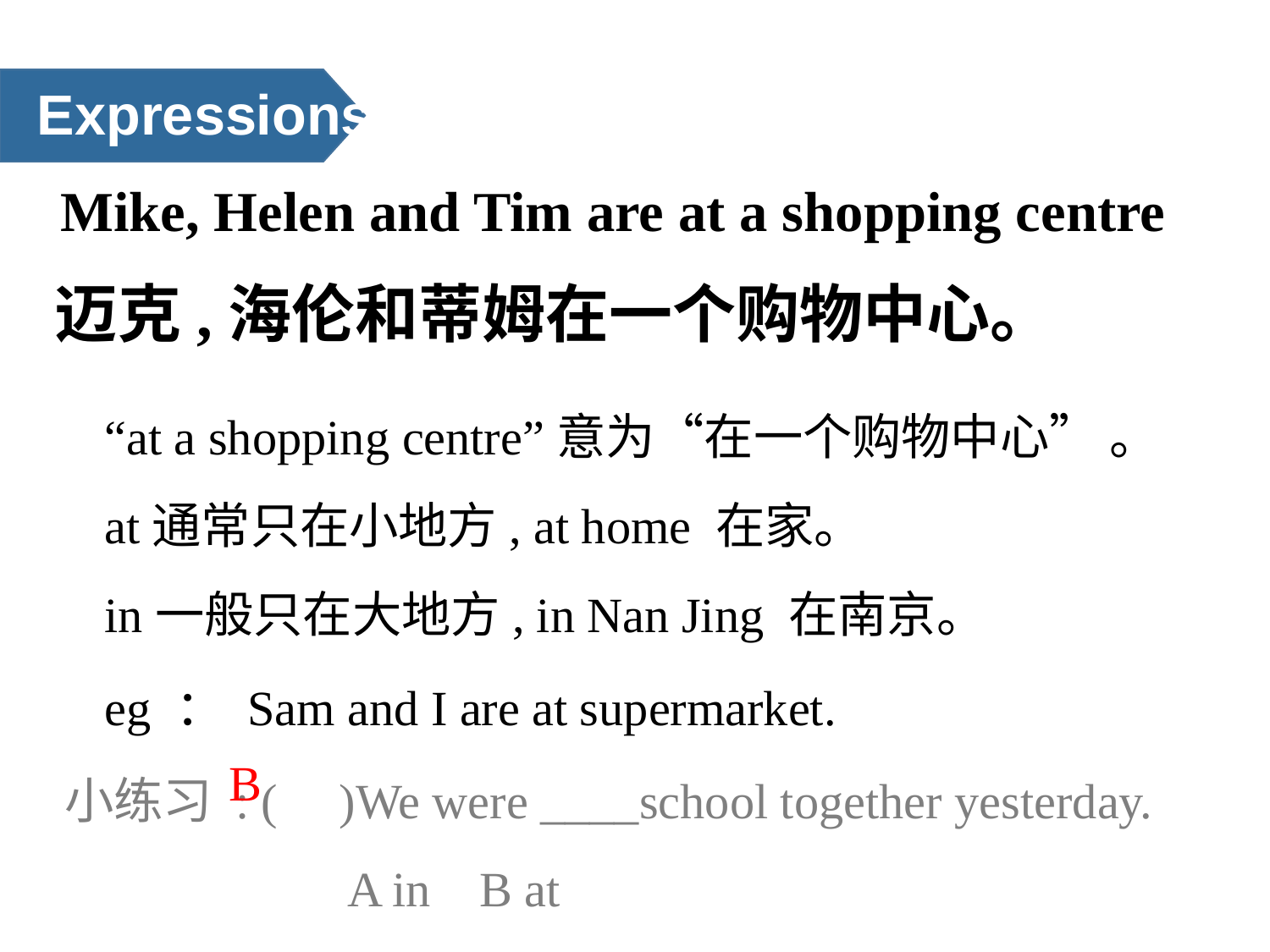

Expressions
Mike, Helen and Tim are at a shopping centre
迈克,海伦和蒂姆在一个购物中心。
“at a shopping centre”意为“在一个购物中心” 。
at通常只在小地方, at home 在家。
in一般只在大地方, in Nan Jing 在南京。
eg ： Sam and I are at supermarket.
小练习 : (     )We were ____school together yesterday.
                       A in    B at
B